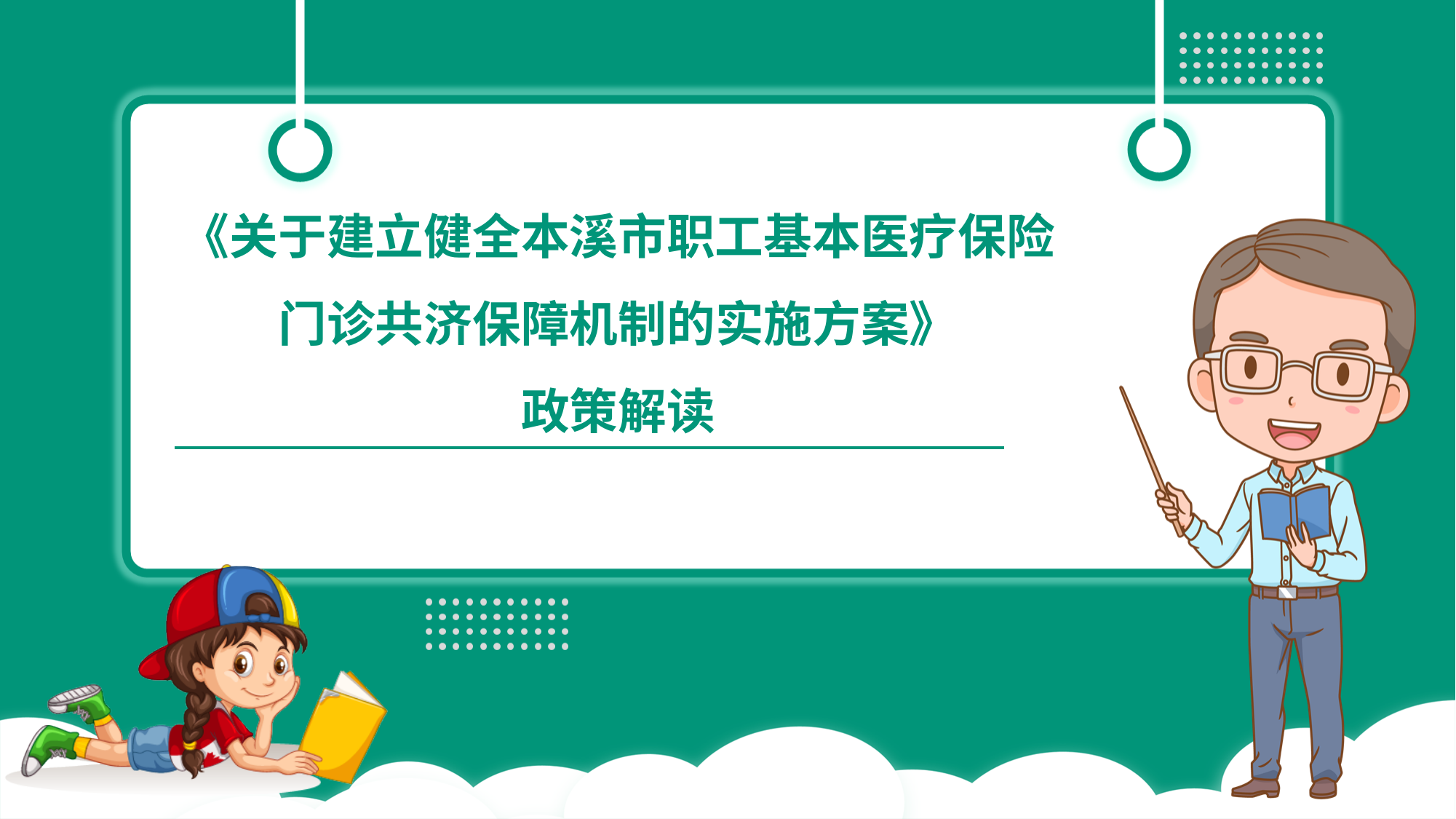

《关于建立健全本溪市职工基本医疗保险
门诊共济保障机制的实施方案》
政策解读